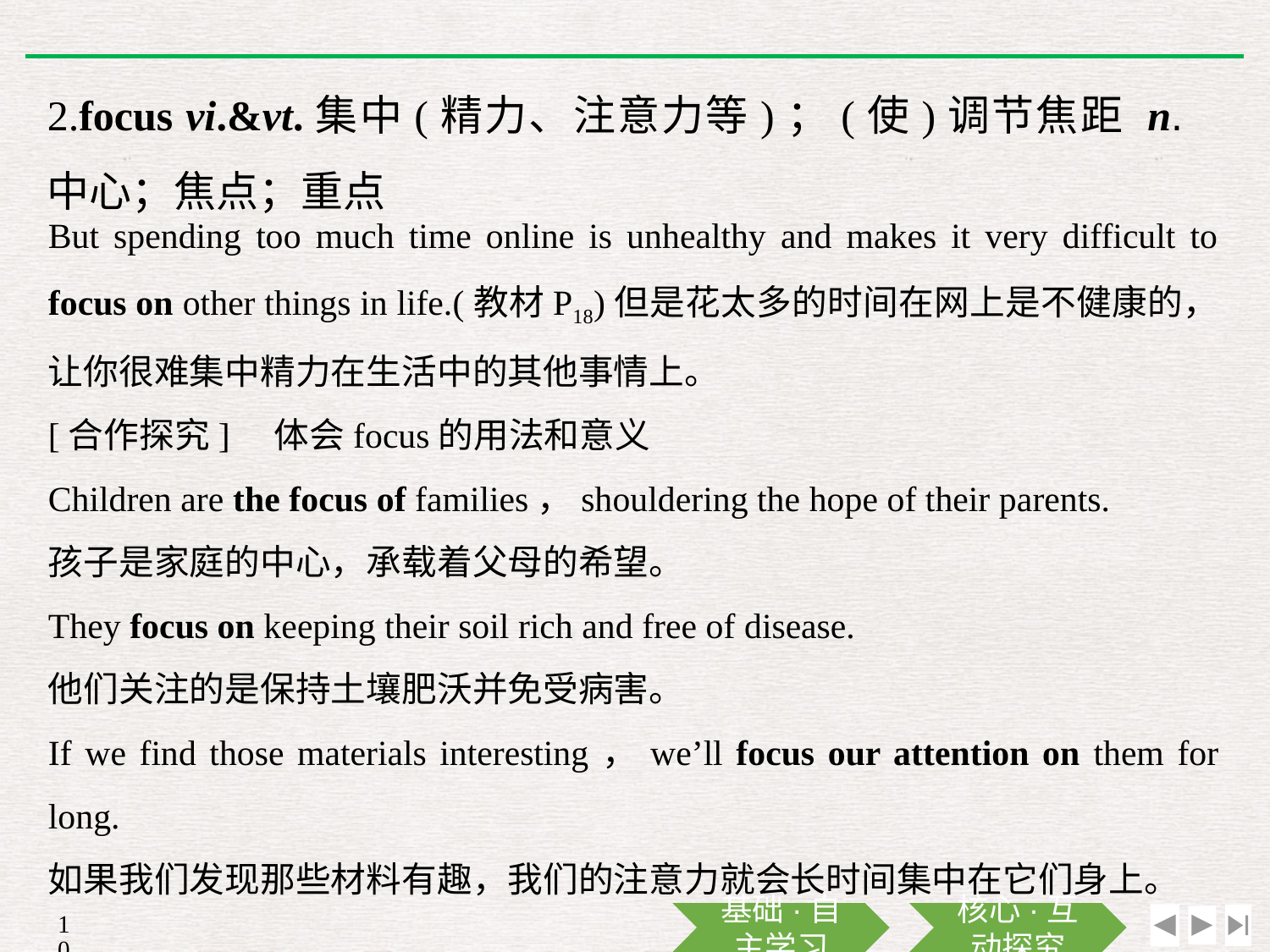

2.focus vi.&vt.集中(精力、注意力等)；(使)调节焦距 n.中心；焦点；重点
But spending too much time online is unhealthy and makes it very difficult to focus on other things in life.(教材P18)但是花太多的时间在网上是不健康的，让你很难集中精力在生活中的其他事情上。
[合作探究]　体会focus的用法和意义
Children are the focus of families，shouldering the hope of their parents.
孩子是家庭的中心，承载着父母的希望。
They focus on keeping their soil rich and free of disease.
他们关注的是保持土壤肥沃并免受病害。
If we find those materials interesting，we’ll focus our attention on them for long.
如果我们发现那些材料有趣，我们的注意力就会长时间集中在它们身上。